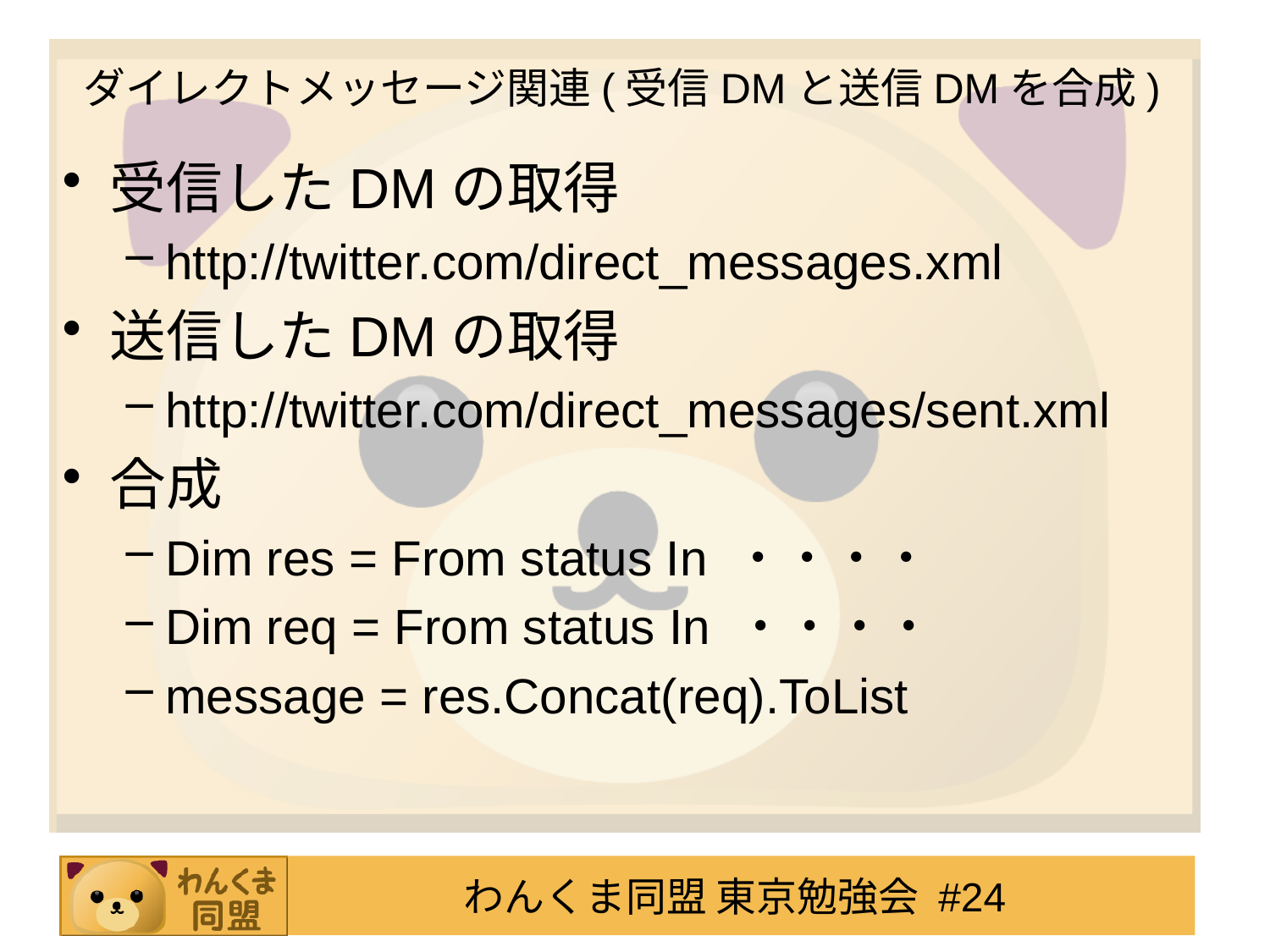

# ダイレクトメッセージ関連(受信DMと送信DMを合成)
受信したDMの取得
http://twitter.com/direct_messages.xml
送信したDMの取得
http://twitter.com/direct_messages/sent.xml
合成
Dim res = From status In ・・・・
Dim req = From status In ・・・・
message = res.Concat(req).ToList